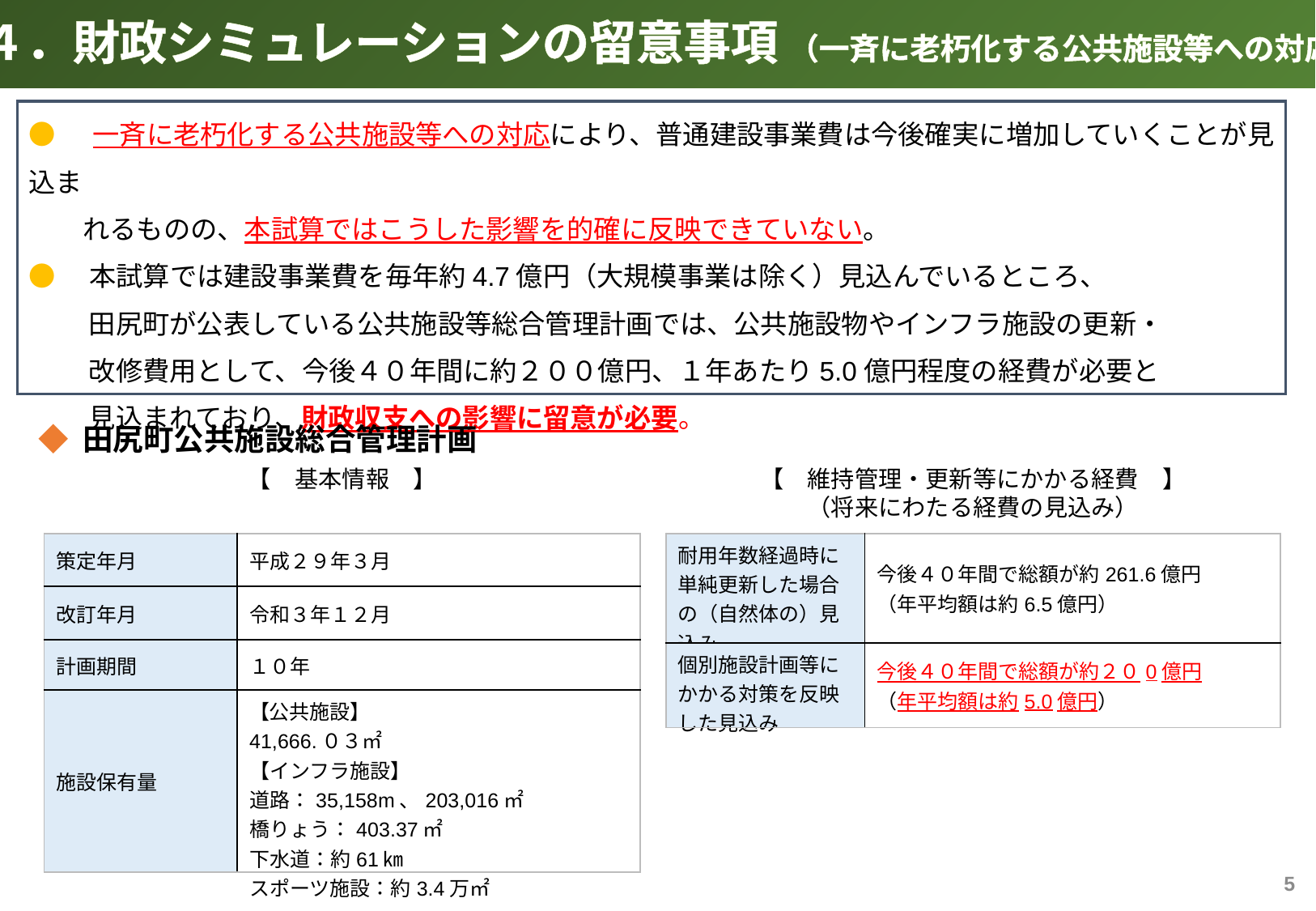

４．財政シミュレーションの留意事項 （一斉に老朽化する公共施設等への対応）
●　一斉に老朽化する公共施設等への対応により、普通建設事業費は今後確実に増加していくことが見込ま
　　れるものの、本試算ではこうした影響を的確に反映できていない。
●　本試算では建設事業費を毎年約4.7億円（大規模事業は除く）見込んでいるところ、
　　 田尻町が公表している公共施設等総合管理計画では、公共施設物やインフラ施設の更新・
　　 改修費用として、今後４０年間に約２００億円、１年あたり5.0億円程度の経費が必要と
　　 見込まれており、財政収支への影響に留意が必要。

◆ 田尻町公共施設総合管理計画
【　基本情報　】
【　維持管理・更新等にかかる経費　】
（将来にわたる経費の見込み）
| 策定年月 | 平成２９年３月 |
| --- | --- |
| 改訂年月 | 令和３年１２月 |
| 計画期間 | １０年 |
| 施設保有量 | 【公共施設】 41,666.０３㎡ 【インフラ施設】 道路：35,158m、203,016㎡ 橋りょう：403.37㎡ 下水道：約61㎞ スポーツ施設：約3.4万㎡ |
| 耐用年数経過時に単純更新した場合の（自然体の）見込み | 今後４０年間で総額が約261.6億円 （年平均額は約6.5億円） |
| --- | --- |
| 個別施設計画等にかかる対策を反映した見込み | 今後４０年間で総額が約２０0億円 （年平均額は約5.0億円） |
5